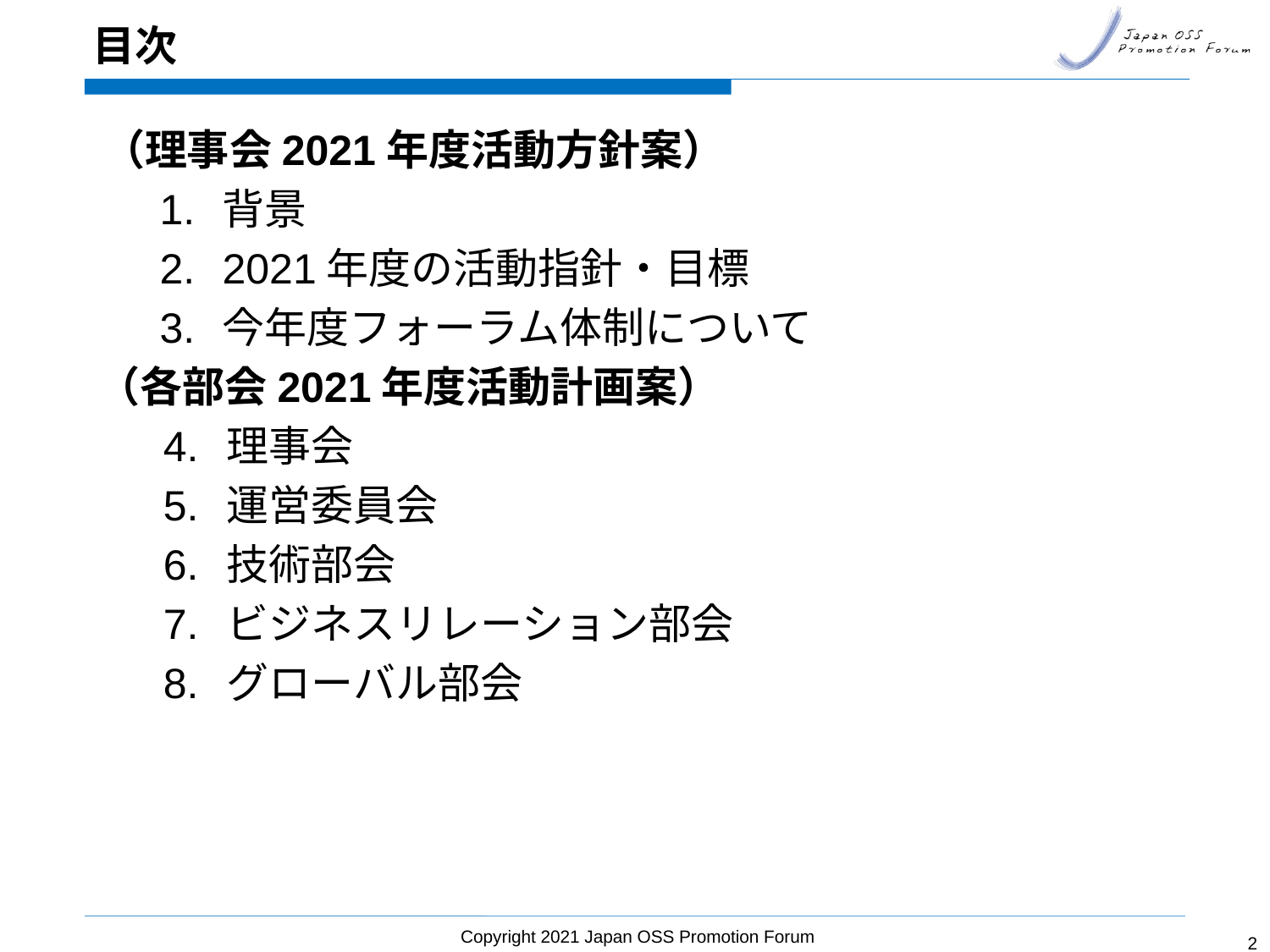

# 目次
（理事会2021年度活動方針案）
背景
2021年度の活動指針・目標
今年度フォーラム体制について
（各部会2021年度活動計画案）
理事会
運営委員会
技術部会
ビジネスリレーション部会
グローバル部会
Copyright 2021 Japan OSS Promotion Forum
2